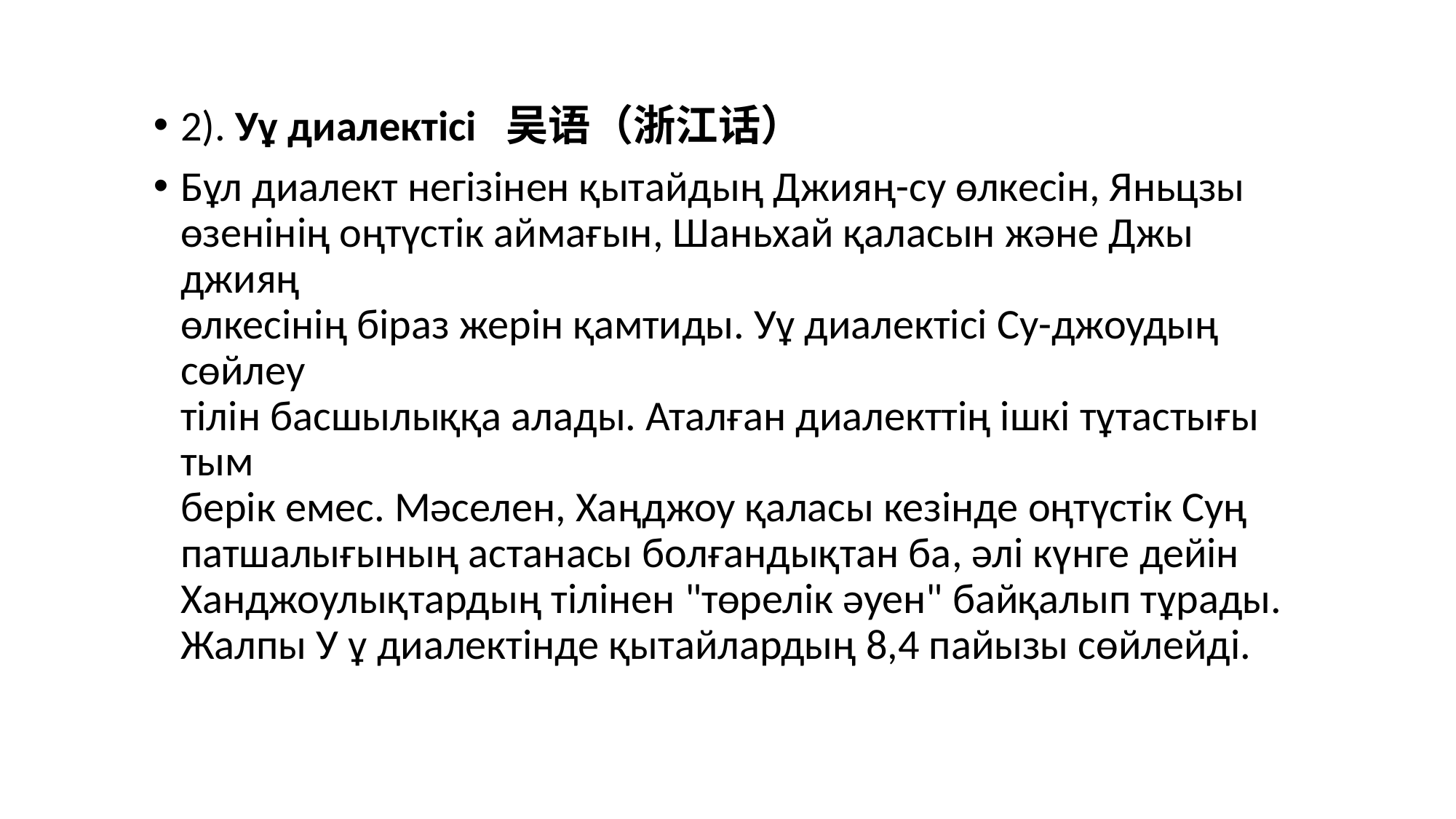

2). Уұ диалектісі  吴语（浙江话）
Бұл диалект негізінен қытайдың Джияң-су өлкесін, Яньцзы
өзенінің оңтүстік аймағын, Шаньхай қаласын және Джы джияң
өлкесінің біраз жерін қамтиды. Уұ диалектісі Су-джоудың сөйлеу
тілін басшылыққа алады. Аталған диалекттің ішкі тұтастығы тым
берік емес. Мәселен, Хаңджоу қаласы кезінде оңтүстік Суң
патшалығының астанасы болғандықтан ба, әлі күнге дейін
Ханджоулықтардың тілінен "төрелік әуен" байқалып тұрады.
Жалпы У ұ диалектінде қытайлардың 8,4 пайызы сөйлейді.